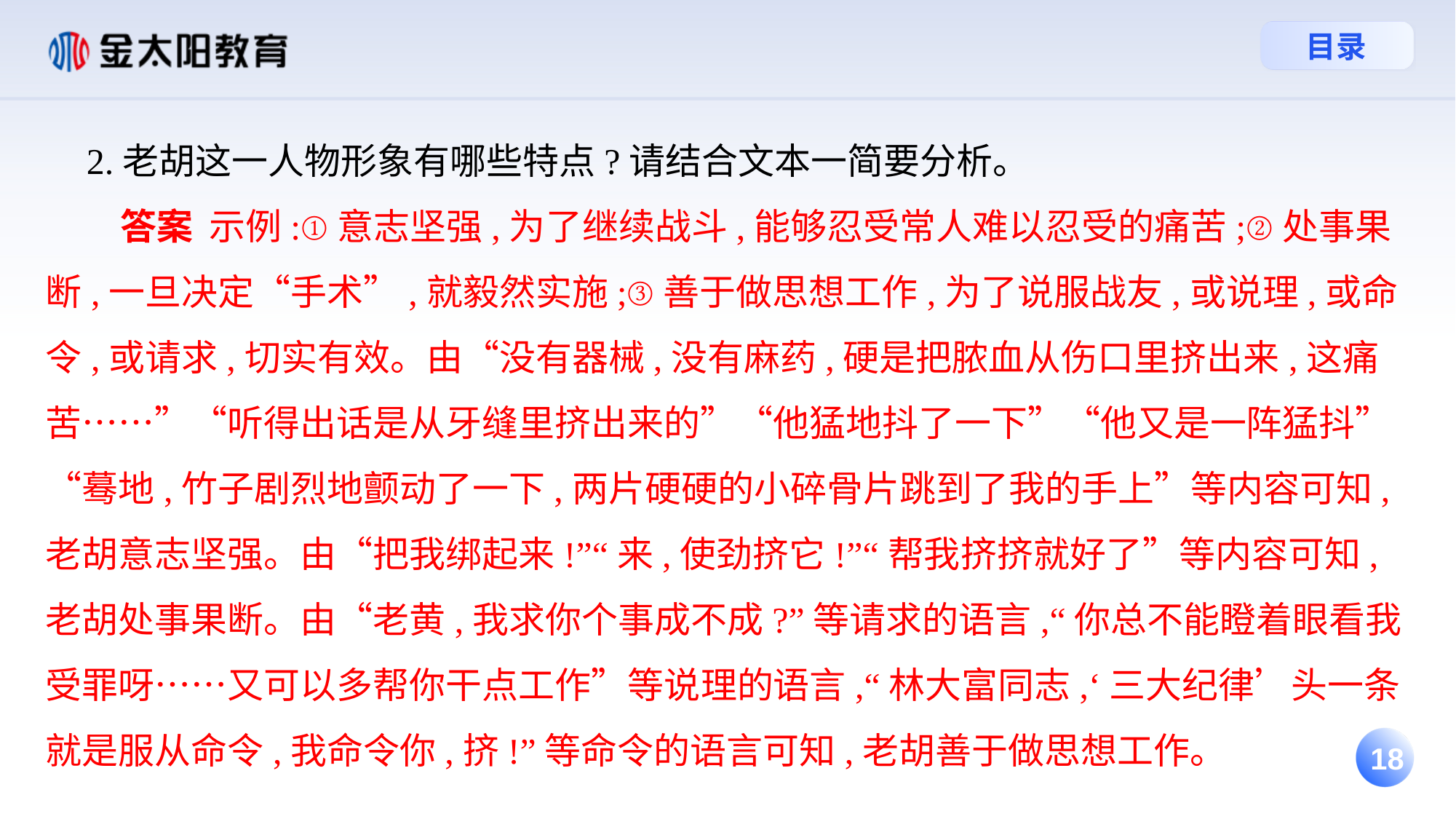

2.老胡这一人物形象有哪些特点?请结合文本一简要分析。
        答案  示例:①意志坚强,为了继续战斗,能够忍受常人难以忍受的痛苦;②处事果断,一旦决定“手术”,就毅然实施;③善于做思想工作,为了说服战友,或说理,或命令,或请求,切实有效。由“没有器械,没有麻药,硬是把脓血从伤口里挤出来,这痛苦……”“听得出话是从牙缝里挤出来的”“他猛地抖了一下”“他又是一阵猛抖”“蓦地,竹子剧烈地颤动了一下,两片硬硬的小碎骨片跳到了我的手上”等内容可知,老胡意志坚强。由“把我绑起来!”“来,使劲挤它!”“帮我挤挤就好了”等内容可知,老胡处事果断。由“老黄,我求你个事成不成?”等请求的语言,“你总不能瞪着眼看我受罪呀……又可以多帮你干点工作”等说理的语言,“林大富同志,‘三大纪律’头一条就是服从命令,我命令你,挤!”等命令的语言可知,老胡善于做思想工作。